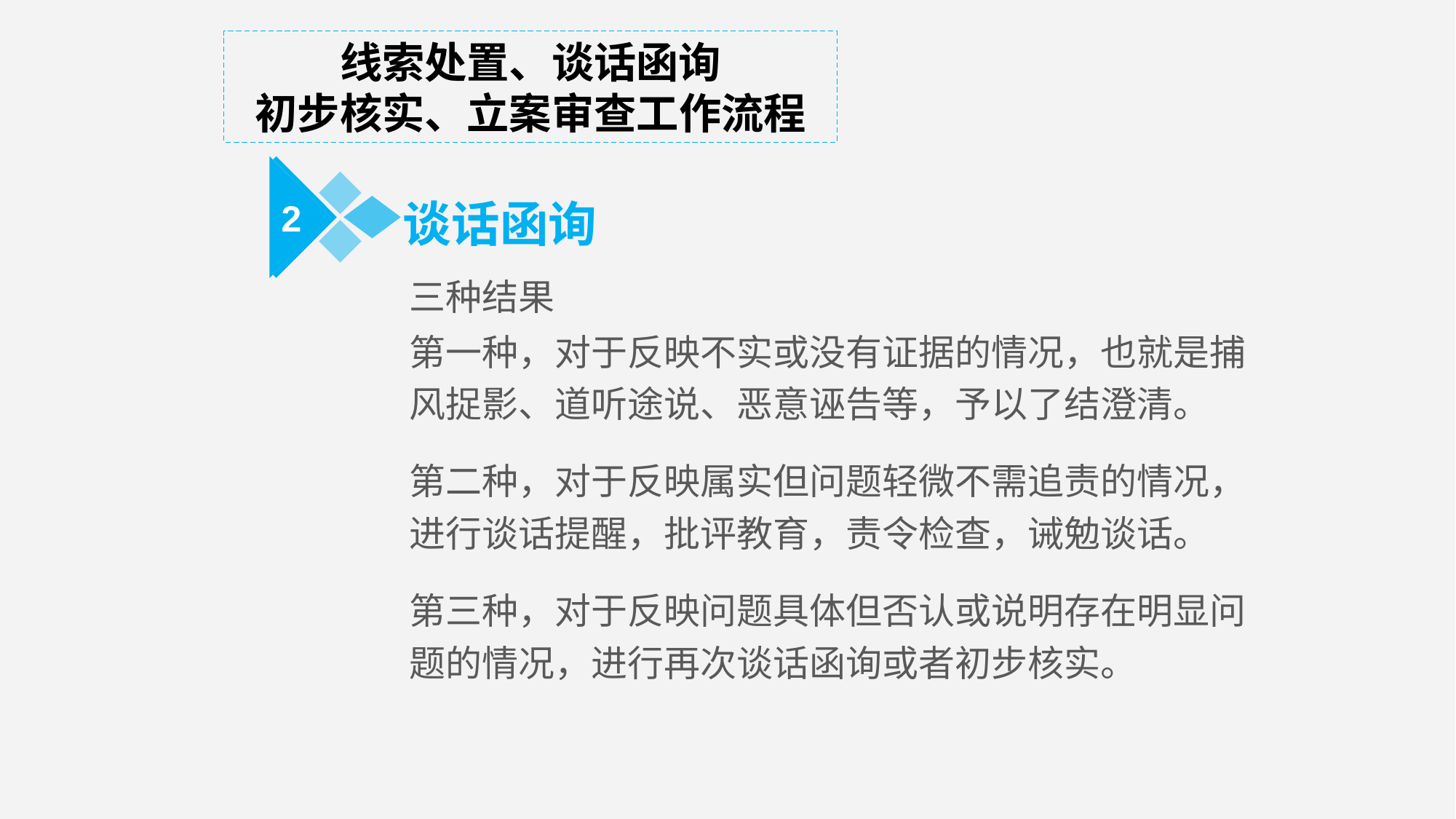

线索处置、谈话函询
初步核实、立案审查工作流程
谈话函询
2

三种结果
第一种，对于反映不实或没有证据的情况，也就是捕风捉影、道听途说、恶意诬告等，予以了结澄清。
第二种，对于反映属实但问题轻微不需追责的情况，进行谈话提醒，批评教育，责令检查，诫勉谈话。
第三种，对于反映问题具体但否认或说明存在明显问题的情况，进行再次谈话函询或者初步核实。